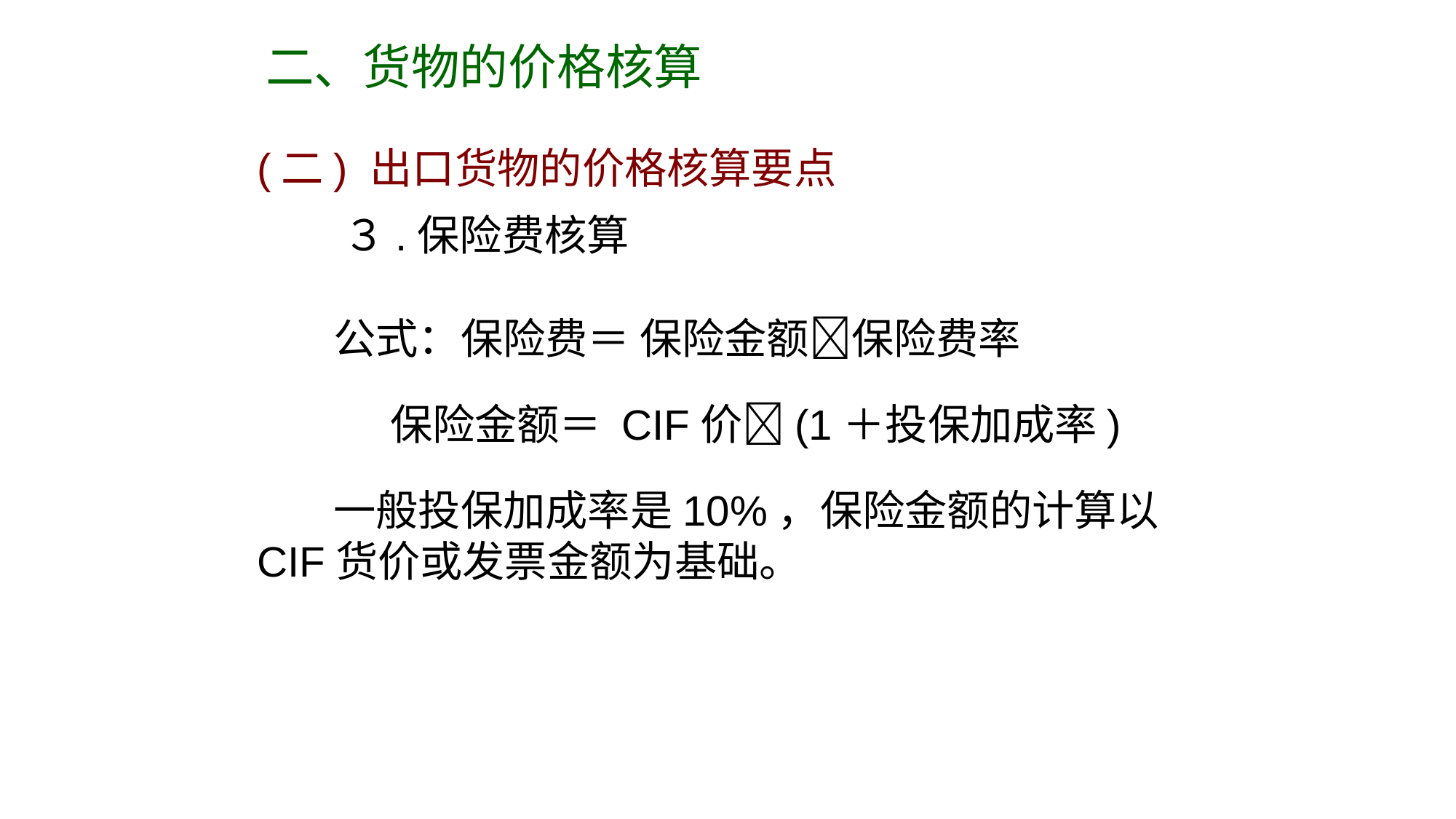

二、货物的价格核算
(二) 出口货物的价格核算要点
        ３.保险费核算
       公式：保险费＝ 保险金额×保险费率
             保险金额＝ CIF价×(1＋投保加成率)
       一般投保加成率是10%，保险金额的计算以CIF货价或发票金额为基础。